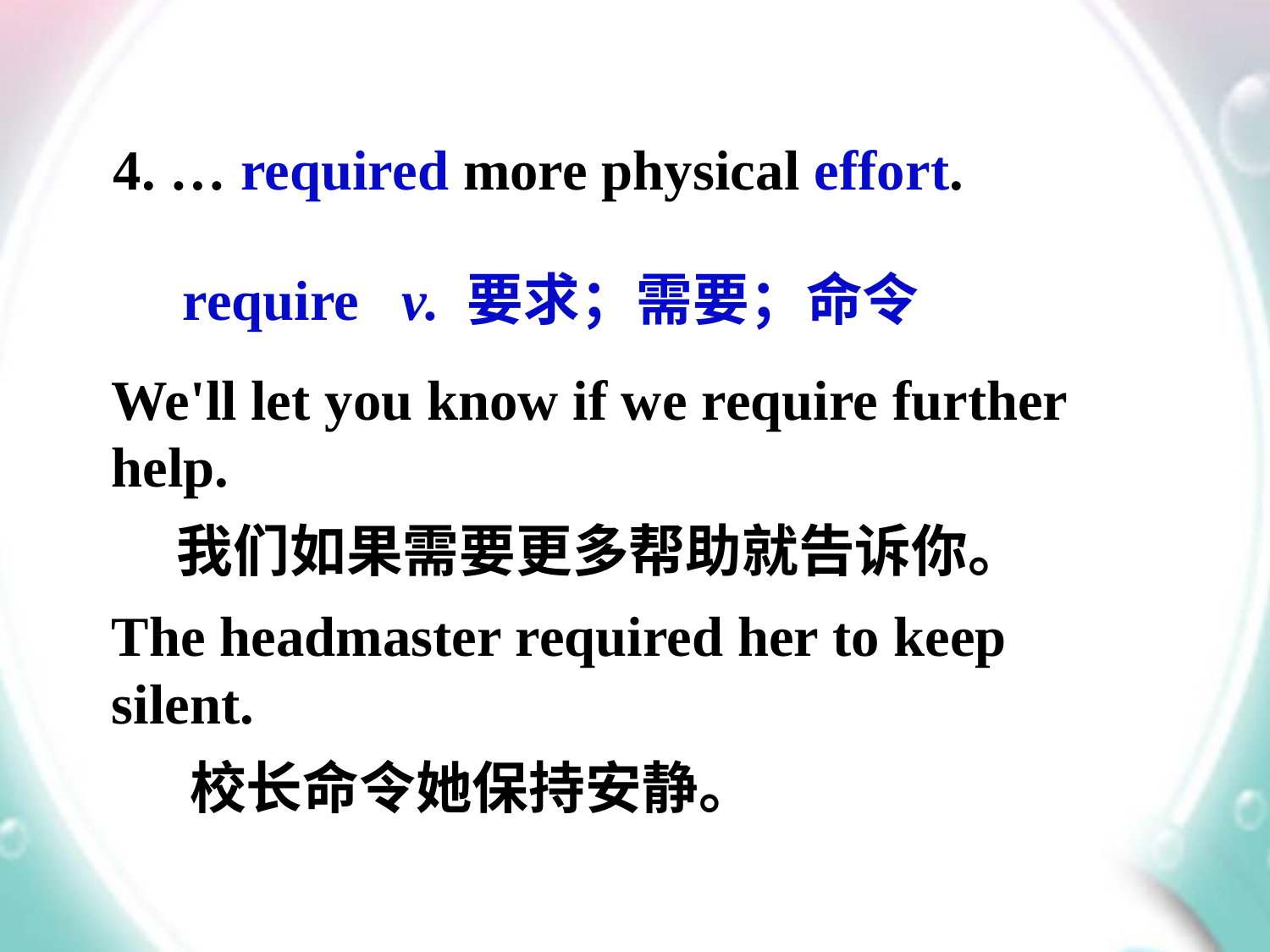

4. … required more physical effort.
     require   v. 要求；需要；命令
We'll let you know if we require further help.
    我们如果需要更多帮助就告诉你。
The headmaster required her to keep silent.
     校长命令她保持安静。